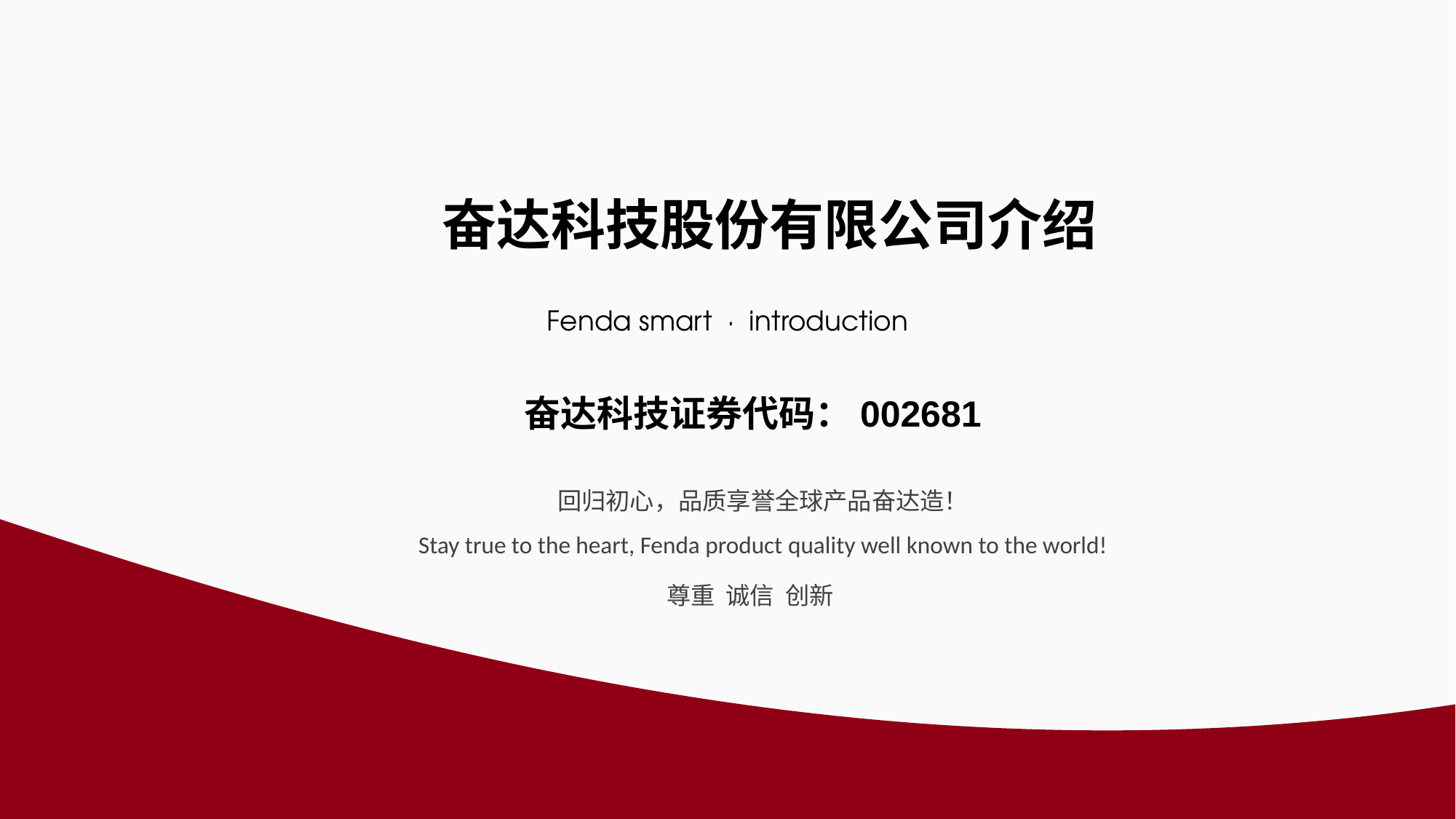

奋达科技股份有限公司介绍
Fenda smart  ·  introduction
奋达科技证券代码：002681
回归初心，品质享誉全球产品奋达造！
Stay true to the heart, Fenda product quality well known to the world!

尊重  诚信  创新
深圳市奋达科技股份有限公司
SHENZHEN FENDA TECHNOLOGY CO., LTD.
www.fenda.com